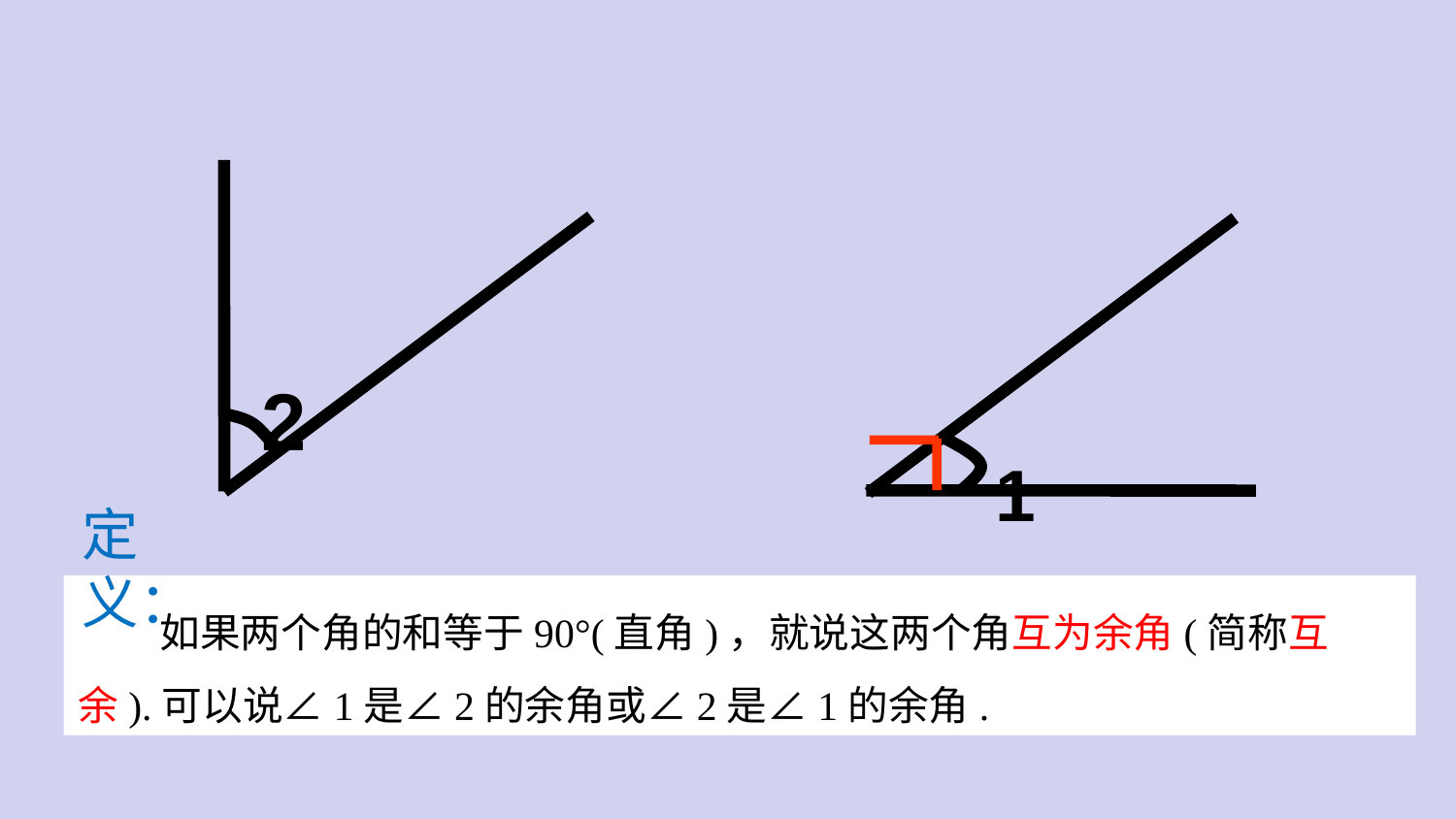

1
2

定义：
        如果两个角的和等于90°(直角)，就说这两个角互为余角(简称互余).可以说∠1是∠2的余角或∠2是∠1的余角.